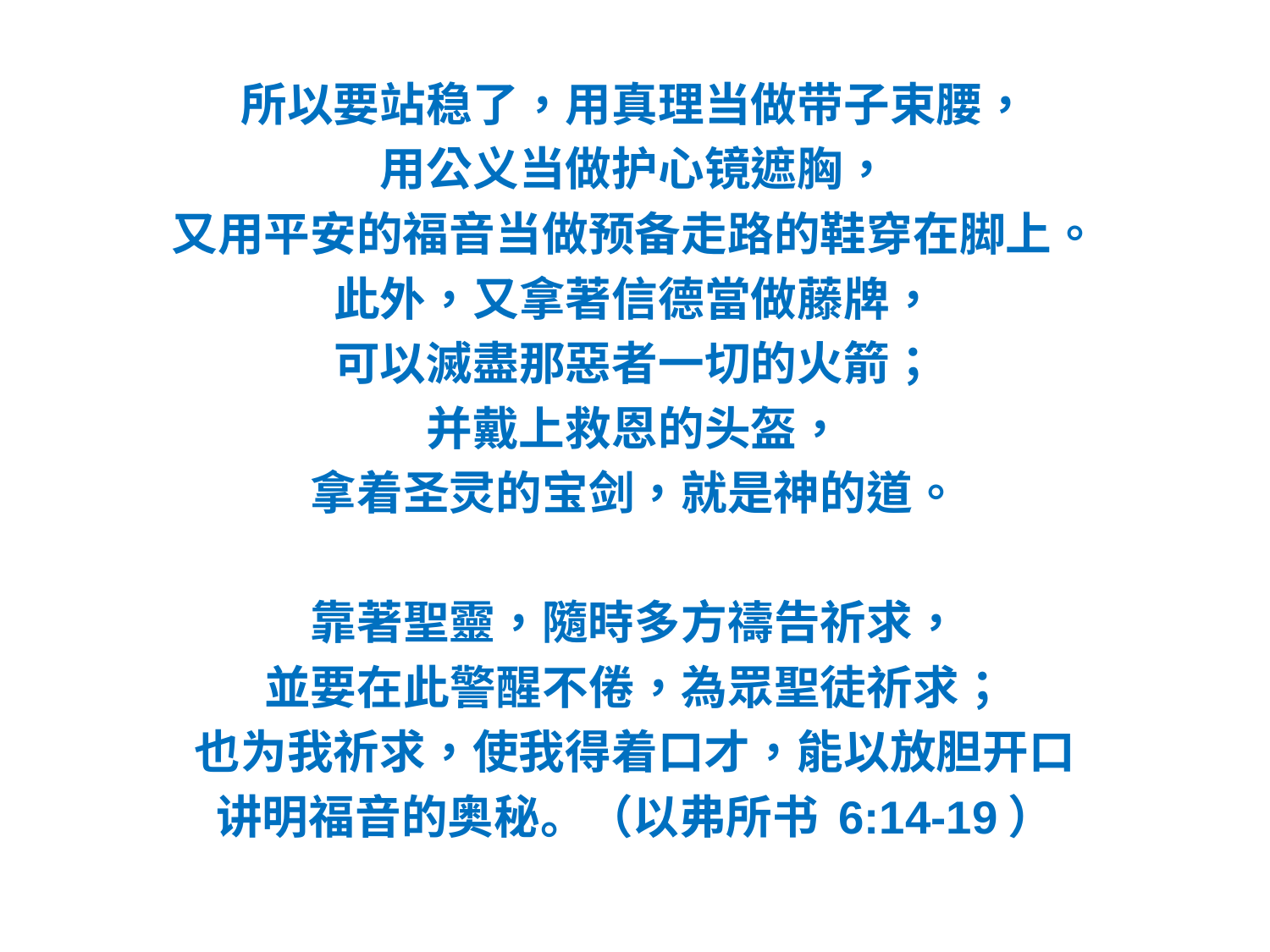

#
所以要站稳了，用真理当做带子束腰，
用公义当做护心镜遮胸，
又用平安的福音当做预备走路的鞋穿在脚上。
此外，又拿著信德當做藤牌，
可以滅盡那惡者一切的火箭；
并戴上救恩的头盔，
拿着圣灵的宝剑，就是神的道。

靠著聖靈，隨時多方禱告祈求，
並要在此警醒不倦，為眾聖徒祈求；
也为我祈求，使我得着口才，能以放胆开口
讲明福音的奥秘。（以弗所书 6:14-19）